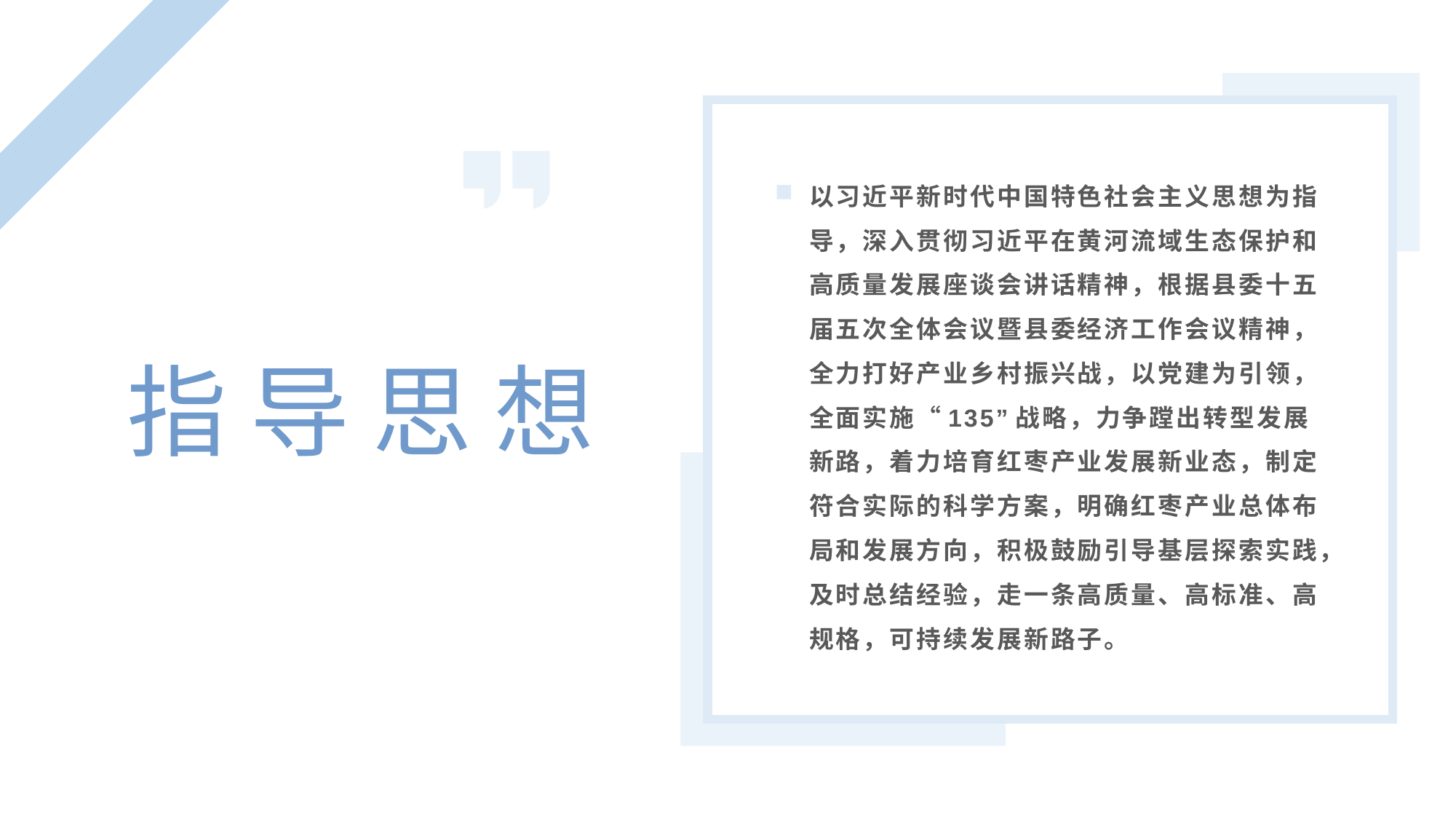

指 导 思 想

以习近平新时代中国特色社会主义思想为指导，深入贯彻习近平在黄河流域生态保护和高质量发展座谈会讲话精神，根据县委十五届五次全体会议暨县委经济工作会议精神，全力打好产业乡村振兴战，以党建为引领，全面实施“135”战略，力争蹚出转型发展新路，着力培育红枣产业发展新业态，制定符合实际的科学方案，明确红枣产业总体布局和发展方向，积极鼓励引导基层探索实践，及时总结经验，走一条高质量、高标准、高规格，可持续发展新路子。